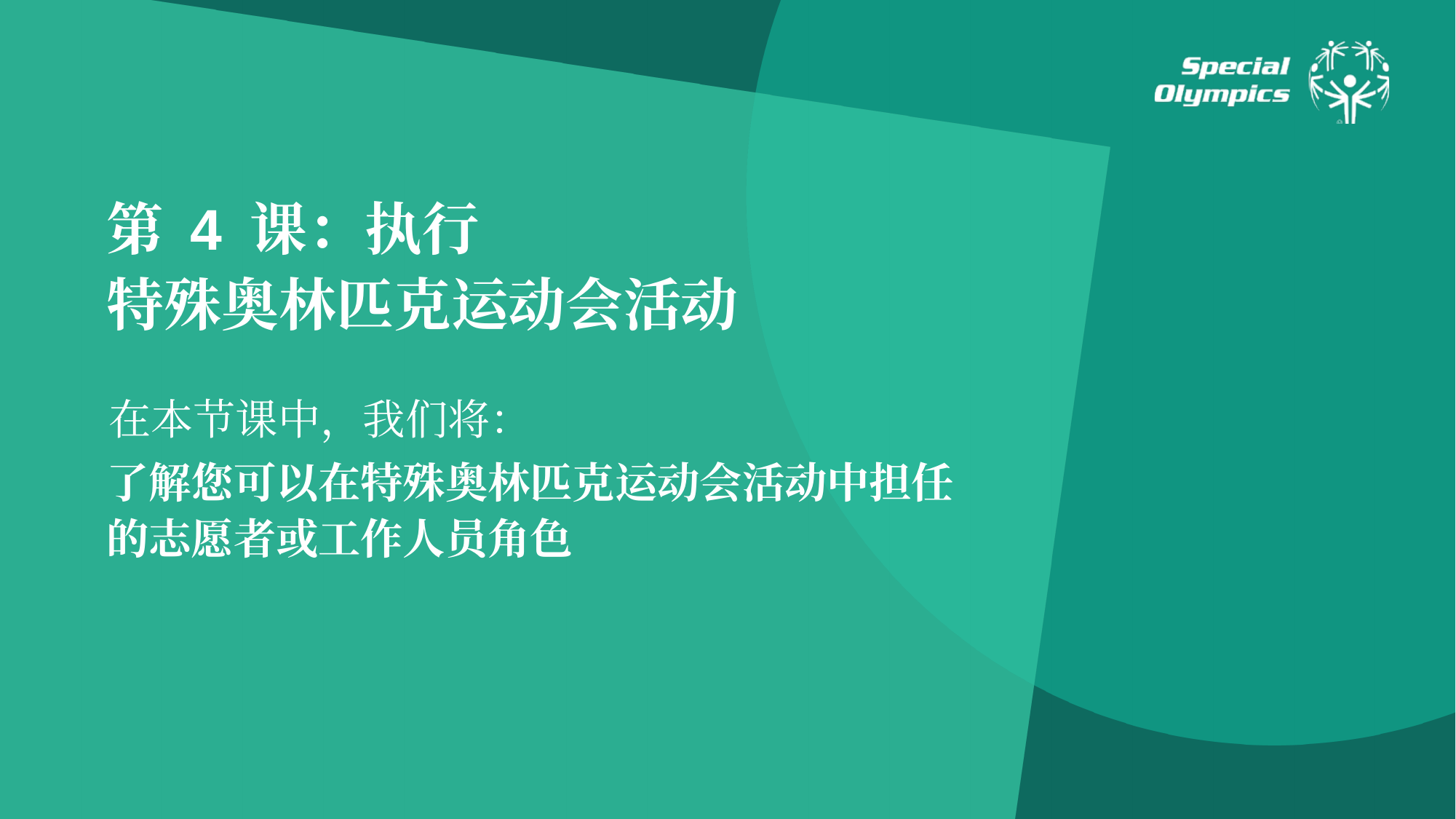

第 4 课：执行
特殊奥林匹克运动会活动
在本节课中，我们将：
了解您可以在特殊奥林匹克运动会活动中担任的志愿者或工作人员角色